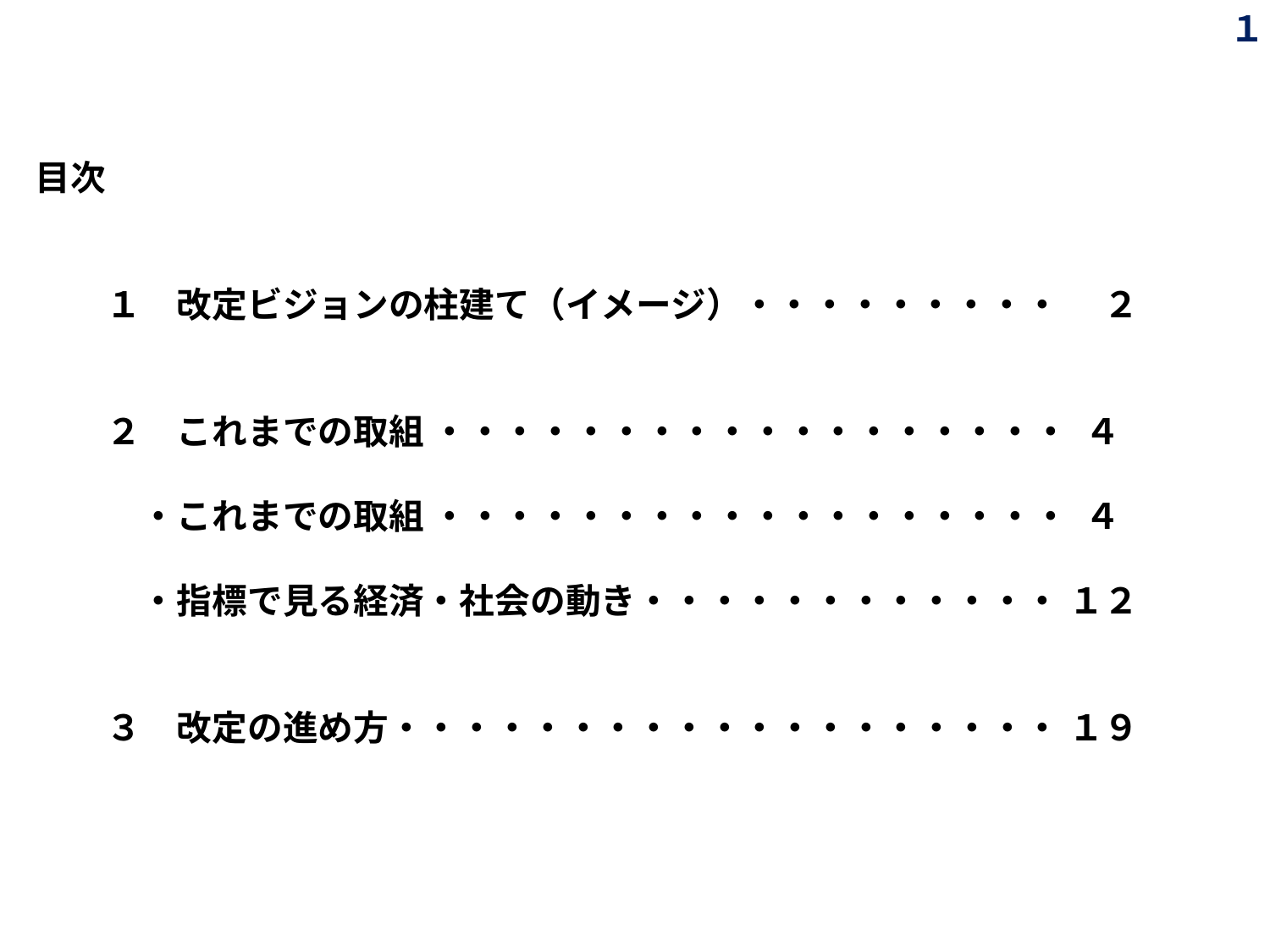

１
目次

　　１　改定ビジョンの柱建て（イメージ）・・・・・・・・・　 ２

　　２　これまでの取組 ・・・・・・・・・・・・・・・・・・  ４

　　　・これまでの取組 ・・・・・・・・・・・・・・・・・・  ４

　　　・指標で見る経済・社会の動き・・・・・・・・・・・・ １２

　　３　改定の進め方・・・・・・・・・・・・・・・・・・・ １９